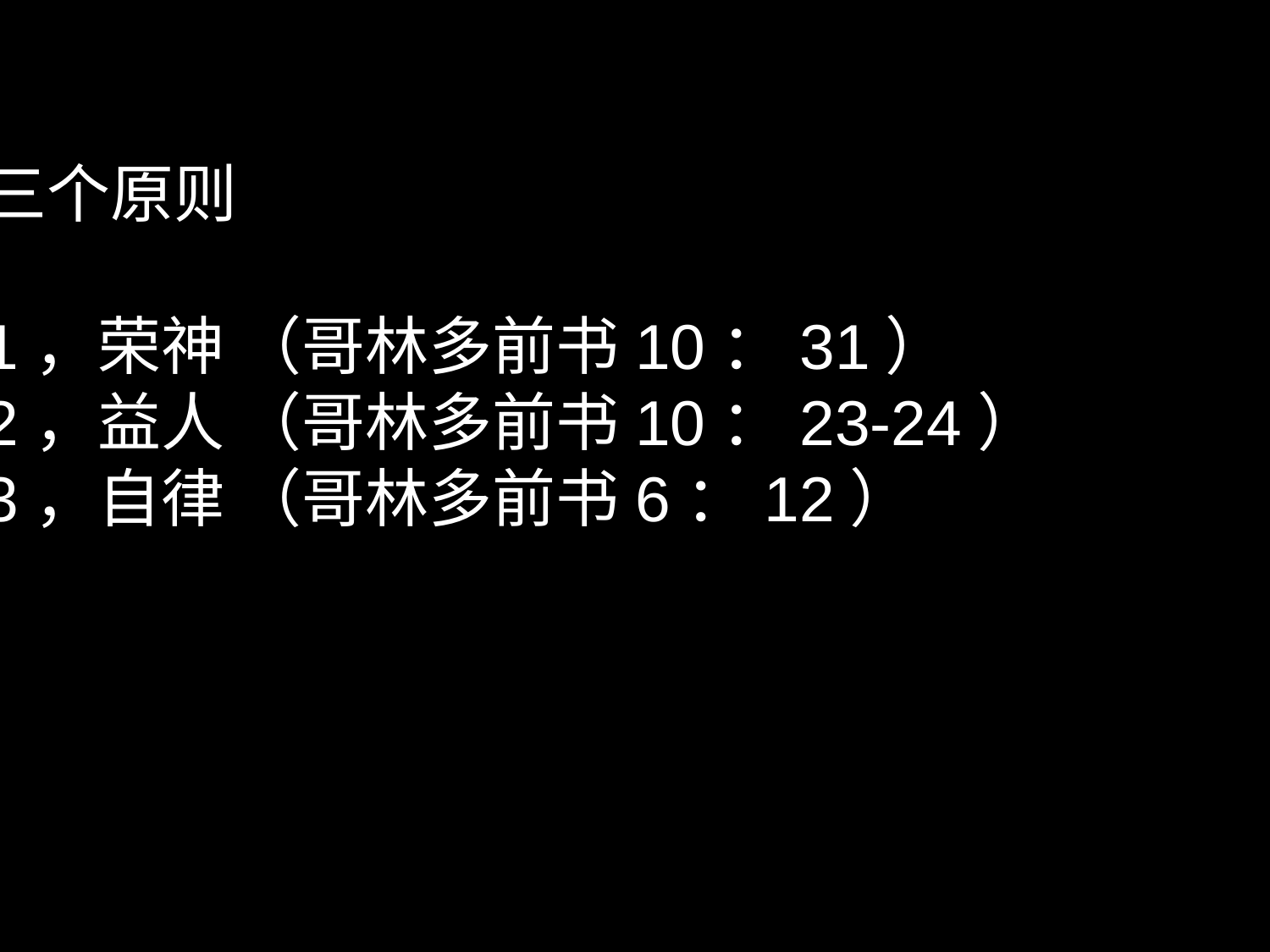

三个原则

1，荣神 （哥林多前书10：31）
2，益人 （哥林多前书10：23-24）
3，自律 （哥林多前书6：12）